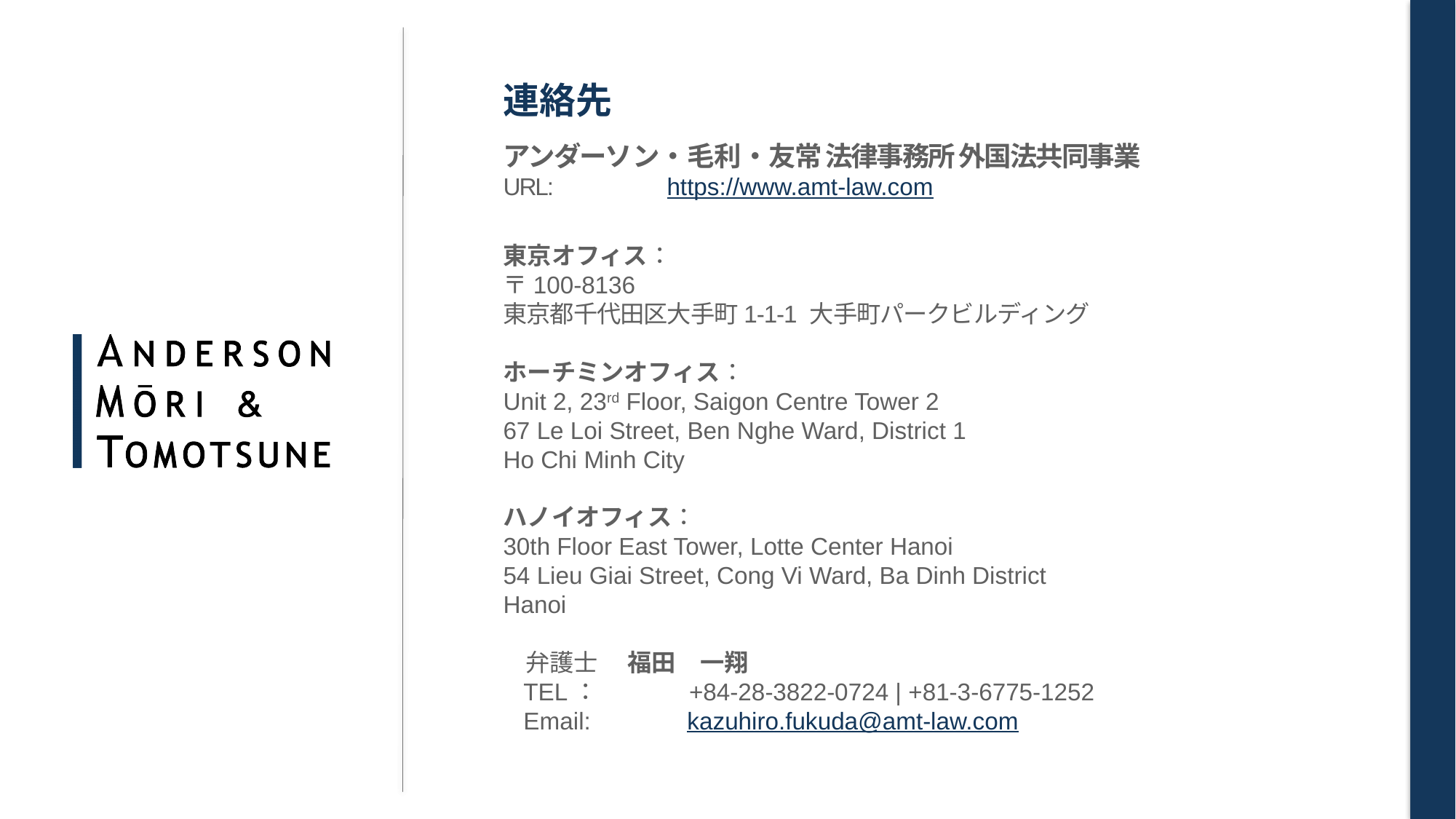

連絡先

アンダーソン・毛利・友常 法律事務所 外国法共同事業
URL: 	https://www.amt-law.com

東京オフィス：
〒100-8136
東京都千代田区大手町1-1-1 大手町パークビルディング

ホーチミンオフィス：
Unit 2, 23rd Floor, Saigon Centre Tower 2
67 Le Loi Street, Ben Nghe Ward, District 1
Ho Chi Minh City

ハノイオフィス：
30th Floor East Tower, Lotte Center Hanoi
54 Lieu Giai Street, Cong Vi Ward, Ba Dinh District
Hanoi

   弁護士　 福田　一翔
   TEL：	   +84-28-3822-0724 | +81-3-6775-1252
   Email:	   kazuhiro.fukuda@amt-law.com